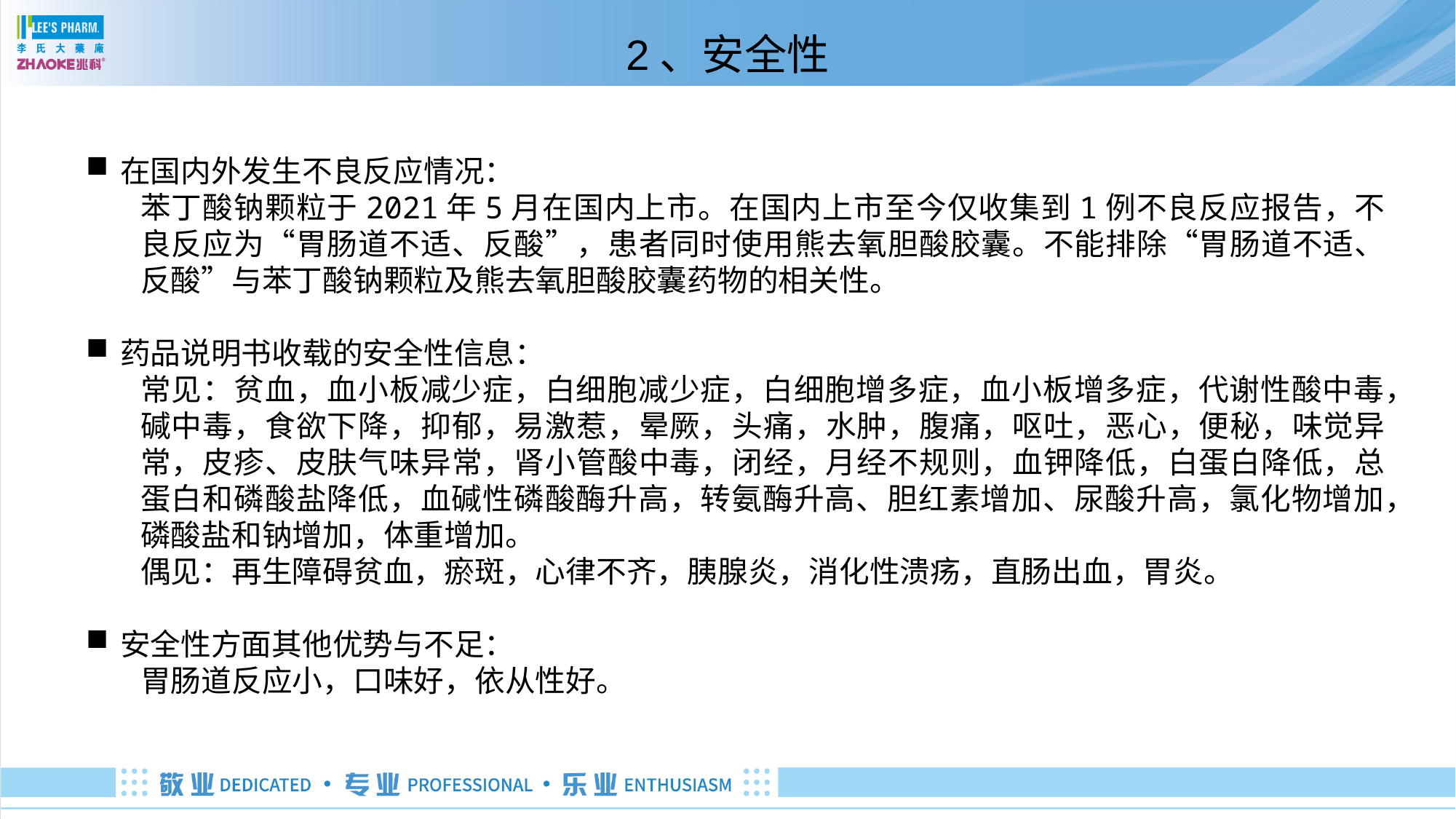

# 2、安全性
在国内外发生不良反应情况：
苯丁酸钠颗粒于2021年5月在国内上市。在国内上市至今仅收集到1例不良反应报告，不良反应为“胃肠道不适、反酸”，患者同时使用熊去氧胆酸胶囊。不能排除“胃肠道不适、反酸”与苯丁酸钠颗粒及熊去氧胆酸胶囊药物的相关性。

药品说明书收载的安全性信息：
常见：贫血，血小板减少症，白细胞减少症，白细胞增多症，血小板增多症，代谢性酸中毒，碱中毒，食欲下降，抑郁，易激惹，晕厥，头痛，水肿，腹痛，呕吐，恶心，便秘，味觉异常，皮疹、皮肤气味异常，肾小管酸中毒，闭经，月经不规则，血钾降低，白蛋白降低，总蛋白和磷酸盐降低，血碱性磷酸酶升高，转氨酶升高、胆红素增加、尿酸升高，氯化物增加，磷酸盐和钠增加，体重增加。
偶见：再生障碍贫血，瘀斑，心律不齐，胰腺炎，消化性溃疡，直肠出血，胃炎。

安全性方面其他优势与不足：
胃肠道反应小，口味好，依从性好。